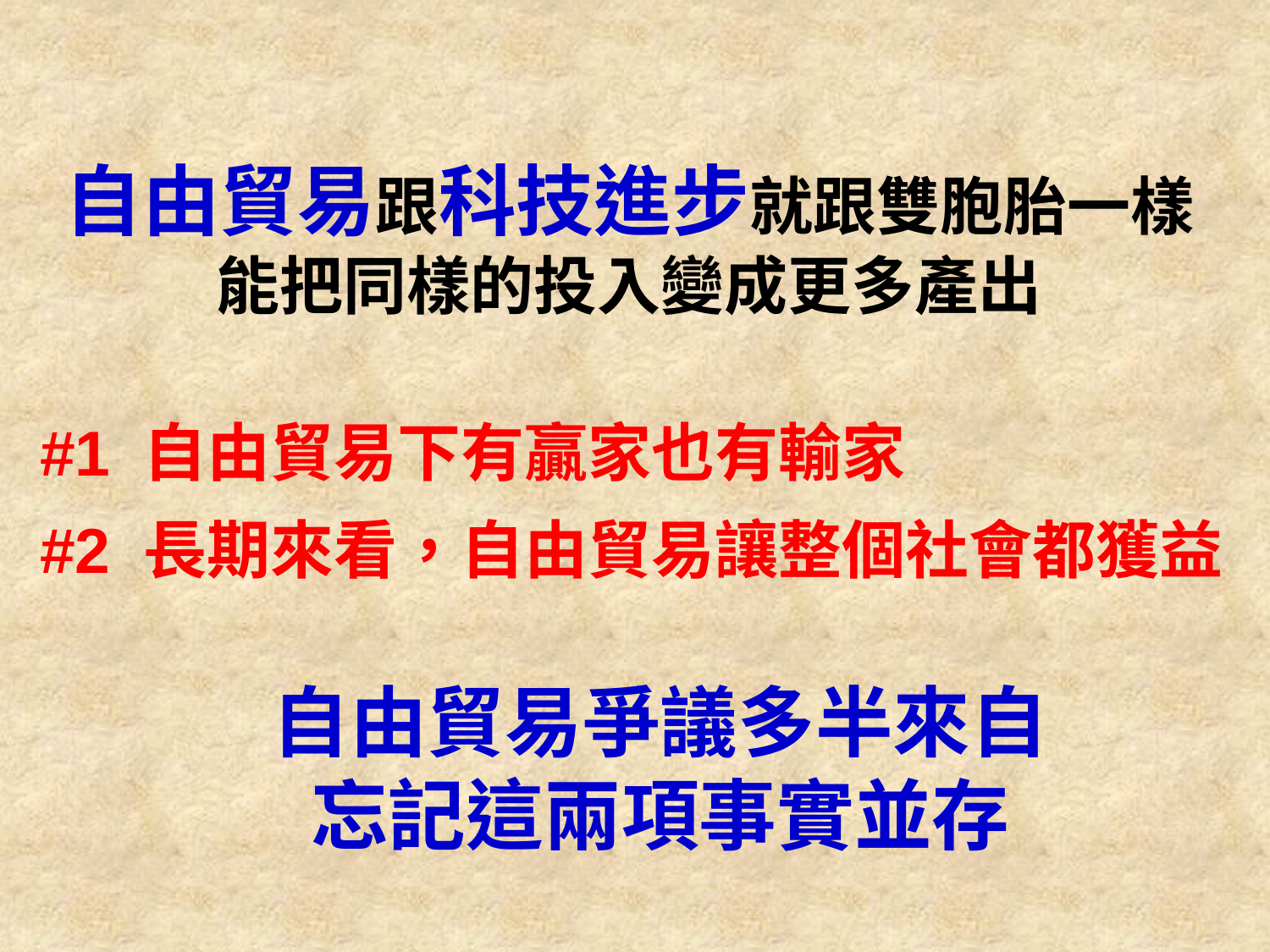

自由貿易跟科技進步就跟雙胞胎一樣能把同樣的投入變成更多產出
#1 自由貿易下有贏家也有輸家
#2 長期來看，自由貿易讓整個社會都獲益
自由貿易爭議多半來自忘記這兩項事實並存